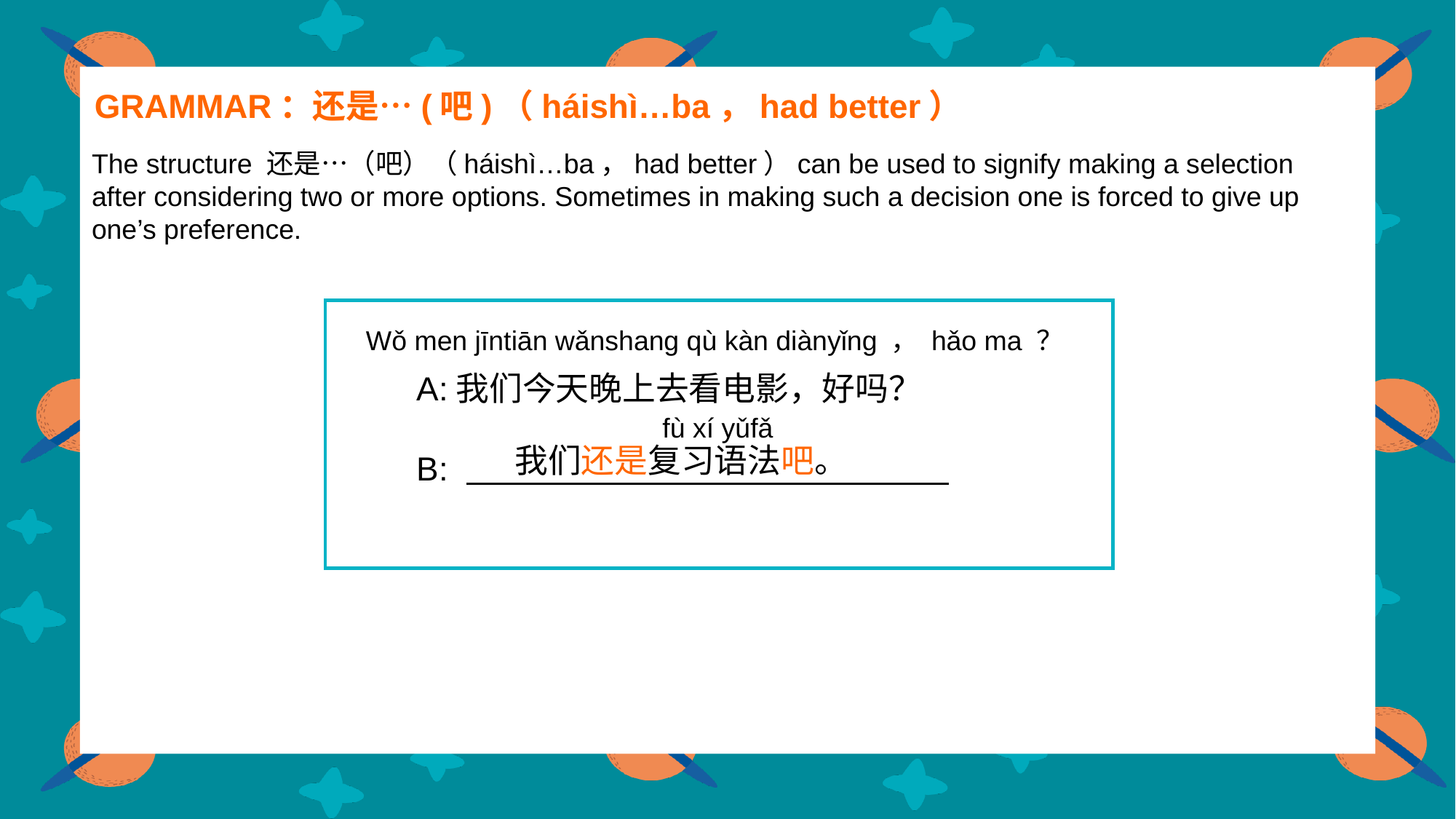

GRAMMAR：还是…(吧)（háishì…ba，had better）
The structure 还是…（吧）（háishì…ba，had better）can be used to signify making a selection after considering two or more options. Sometimes in making such a decision one is forced to give up one’s preference.

Wǒ men jīntiān wǎnshang qù kàn diànyǐng ， hǎo ma ？
A:我们今天晚上去看电影，好吗？

B:
fù xí yǔfǎ
我们还是复习语法吧。